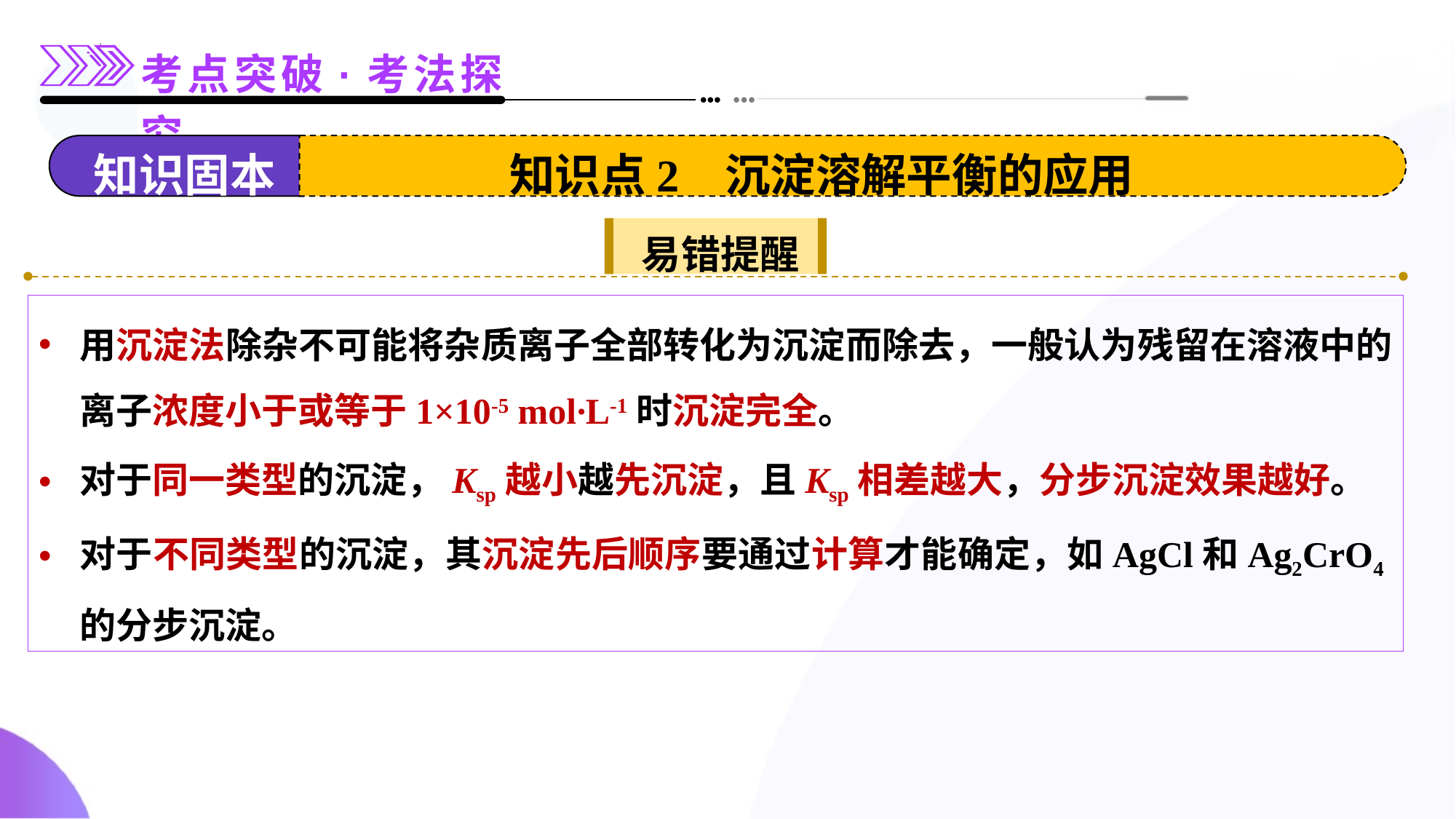

知识点2   沉淀溶解平衡的应用

易错提醒
用沉淀法除杂不可能将杂质离子全部转化为沉淀而除去，一般认为残留在溶液中的离子浓度小于或等于1×10-5 mol·L-1时沉淀完全。
对于同一类型的沉淀，Ksp越小越先沉淀，且Ksp相差越大，分步沉淀效果越好。
对于不同类型的沉淀，其沉淀先后顺序要通过计算才能确定，如AgCl和Ag2CrO4的分步沉淀。